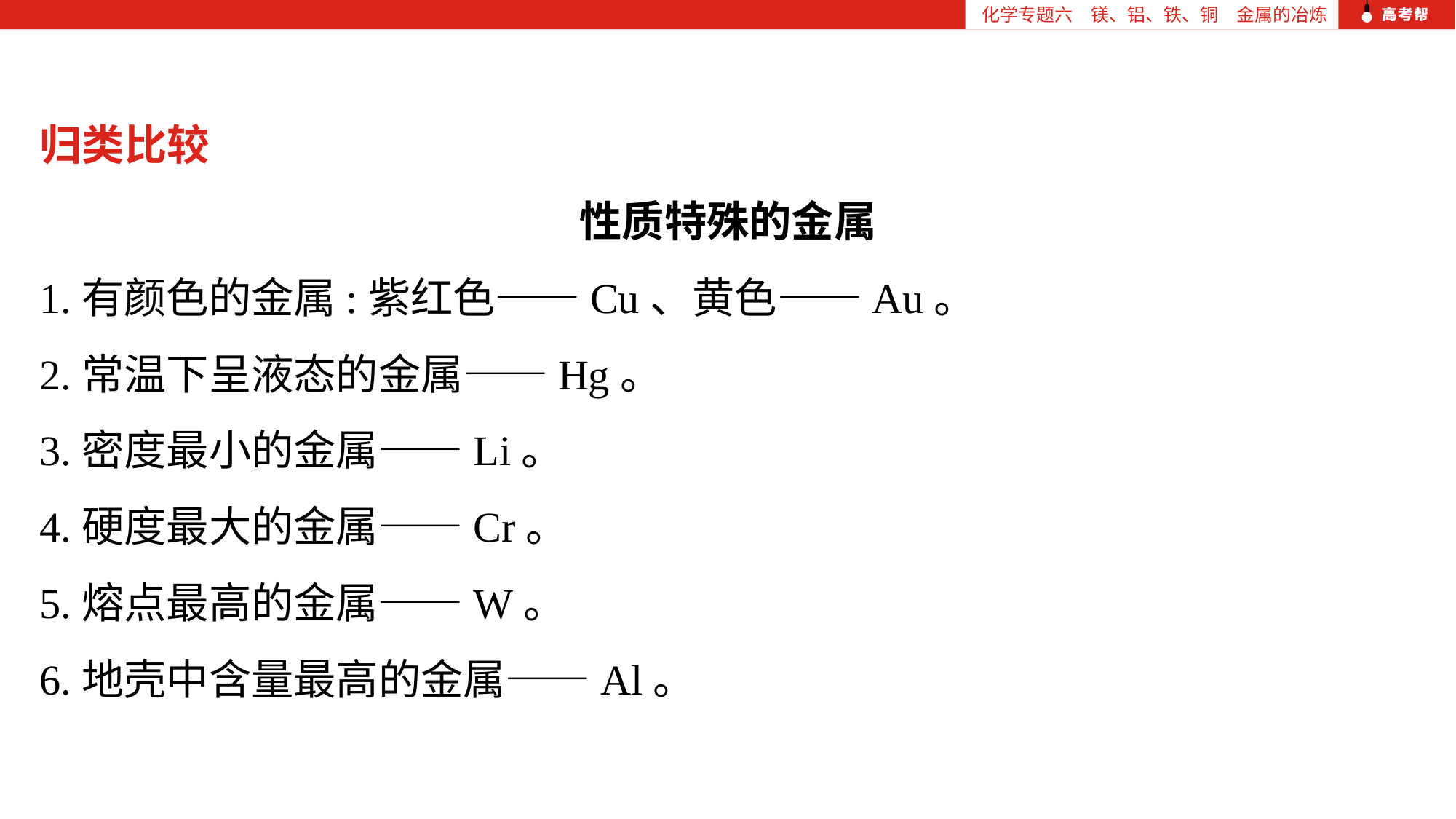

化学专题六　镁、铝、铁、铜　金属的冶炼

归类比较
性质特殊的金属
1.有颜色的金属:紫红色——Cu、黄色——Au。
2.常温下呈液态的金属——Hg。
3.密度最小的金属——Li。
4.硬度最大的金属——Cr。
5.熔点最高的金属——W。
6.地壳中含量最高的金属——Al。